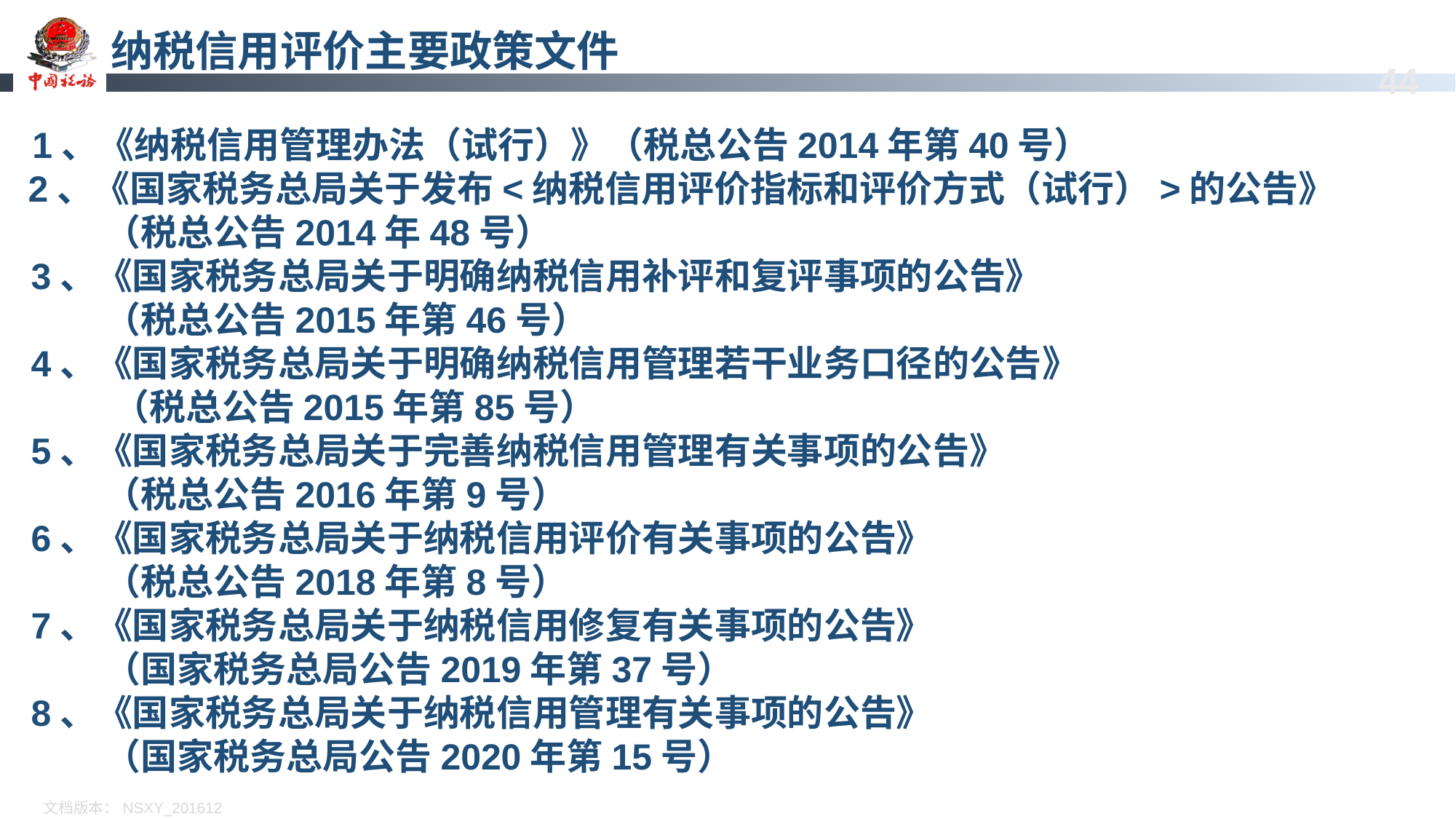

纳税信用评价主要政策文件
    1、《纳税信用管理办法（试行）》（税总公告2014年第40号）
   2、《国家税务总局关于发布<纳税信用评价指标和评价方式（试行）>的公告》
            （税总公告2014年48号）
   3、《国家税务总局关于明确纳税信用补评和复评事项的公告》
            （税总公告2015年第46号）
   4、《国家税务总局关于明确纳税信用管理若干业务口径的公告》
             （税总公告2015年第85号）
   5、《国家税务总局关于完善纳税信用管理有关事项的公告》
            （税总公告2016年第9号）
   6、《国家税务总局关于纳税信用评价有关事项的公告》
            （税总公告2018年第8号）
   7、《国家税务总局关于纳税信用修复有关事项的公告》
            （国家税务总局公告2019年第37号）
   8、《国家税务总局关于纳税信用管理有关事项的公告》
            （国家税务总局公告2020年第15号）